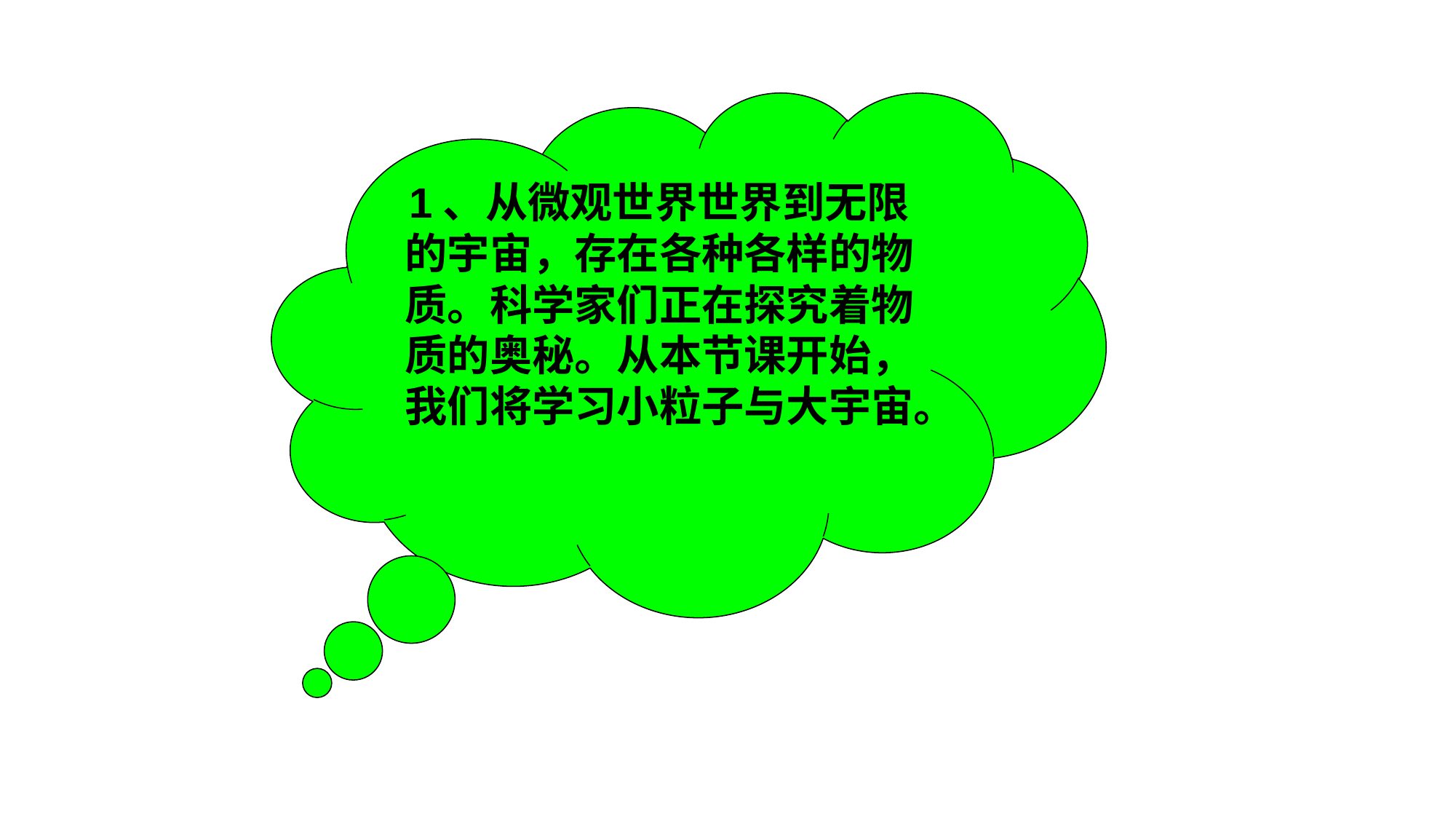

1、从微观世界世界到无限的宇宙，存在各种各样的物质。科学家们正在探究着物质的奥秘。从本节课开始，我们将学习小粒子与大宇宙。